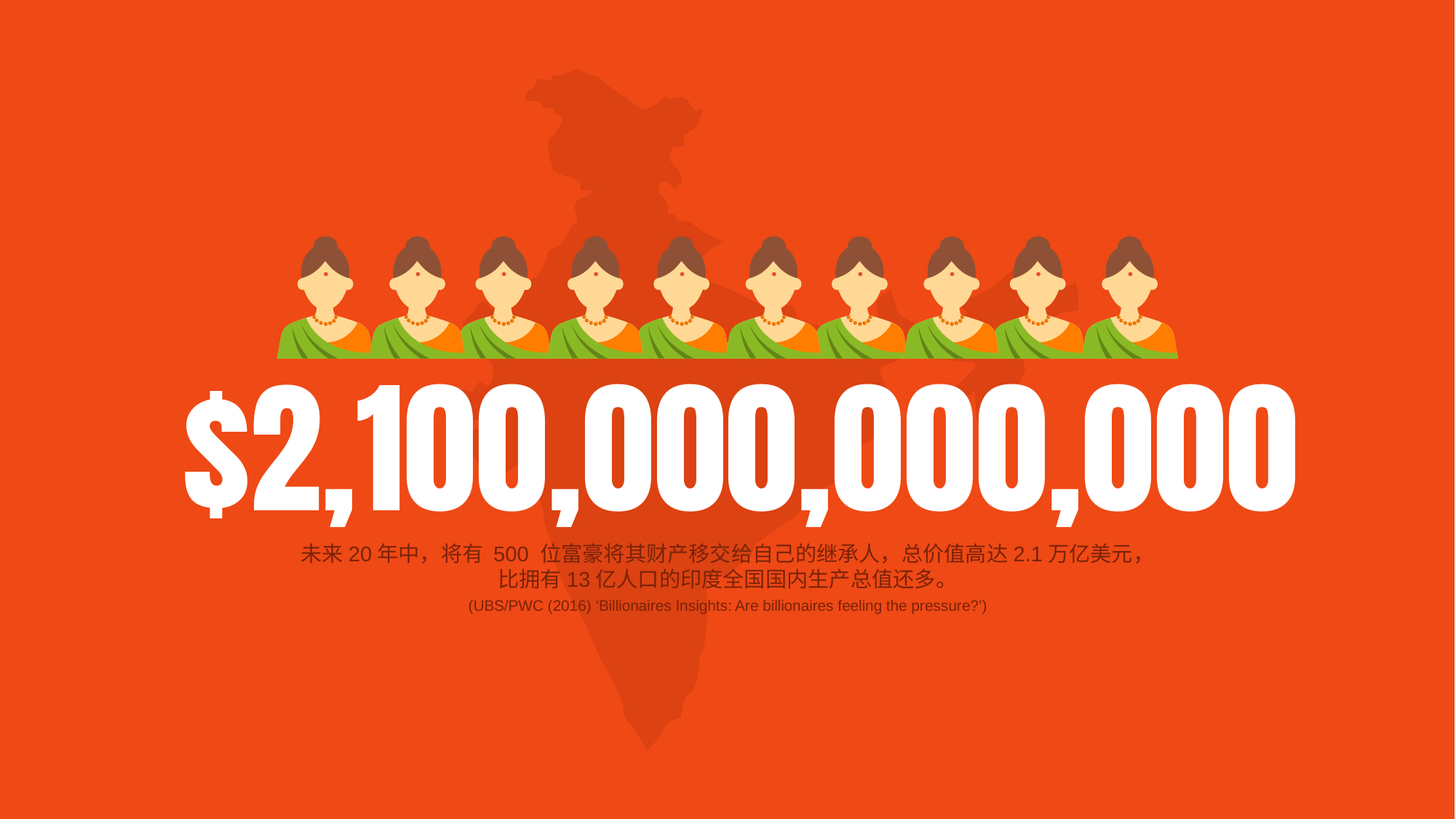

$2,100,000,000,000
未来20年中，将有 500 位富豪将其财产移交给自己的继承人，总价值高达2.1万亿美元，
比拥有13亿人口的印度全国国内生产总值还多。
(UBS/PWC (2016) ‘Billionaires Insights: Are billionaires feeling the pressure?’)